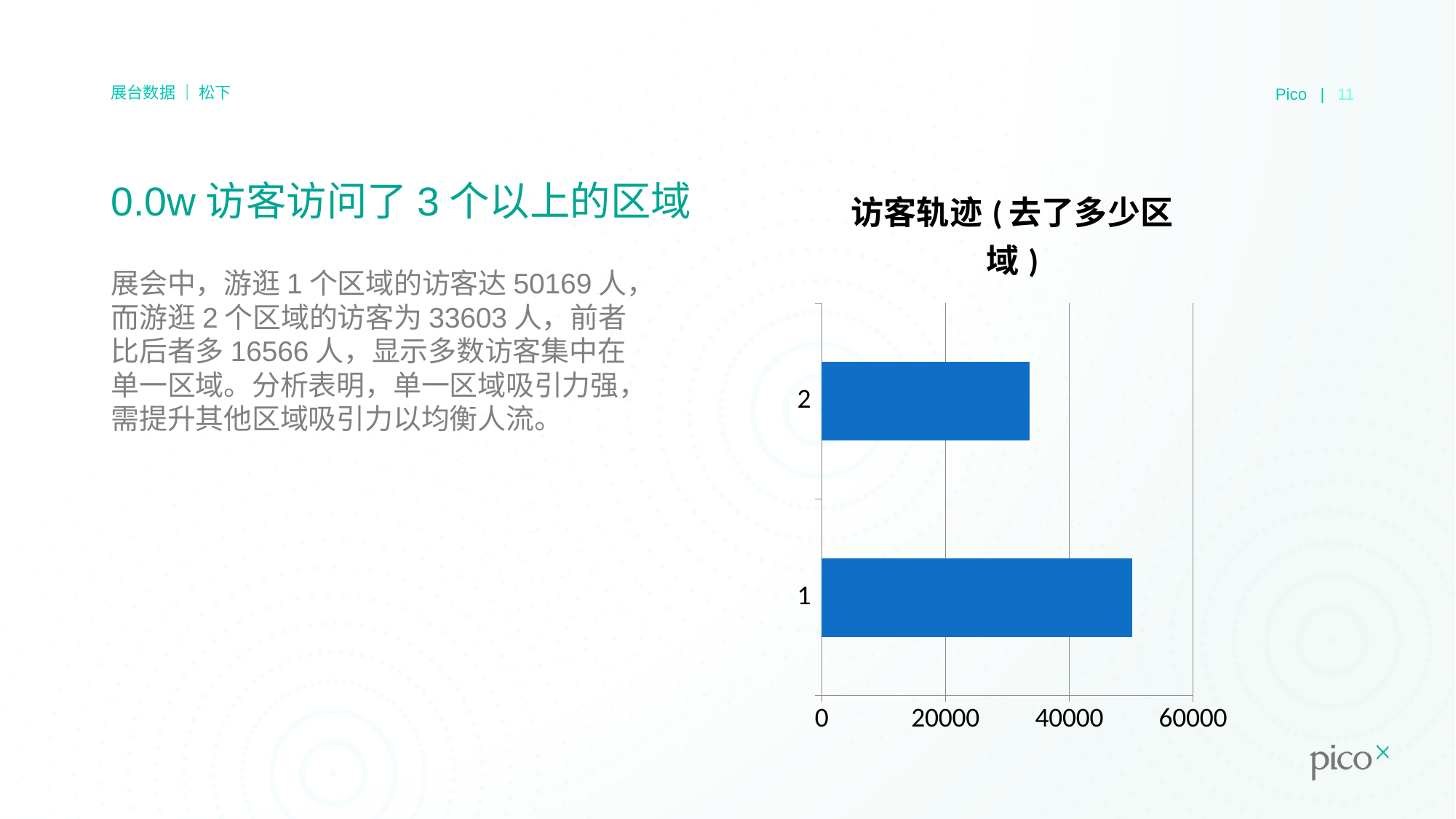

Pico   |
11
展台数据 ｜ 松下
# 0.0w访客访问了3个以上的区域

### Chart: 访客轨迹(去了多少区域)

| Category | 访问次数 |
|---|---|
| 1 | 50169.0 |
| 2 | 33603.0 |
展会中，游逛1个区域的访客达50169人，而游逛2个区域的访客为33603人，前者比后者多16566人，显示多数访客集中在单一区域。分析表明，单一区域吸引力强，需提升其他区域吸引力以均衡人流。